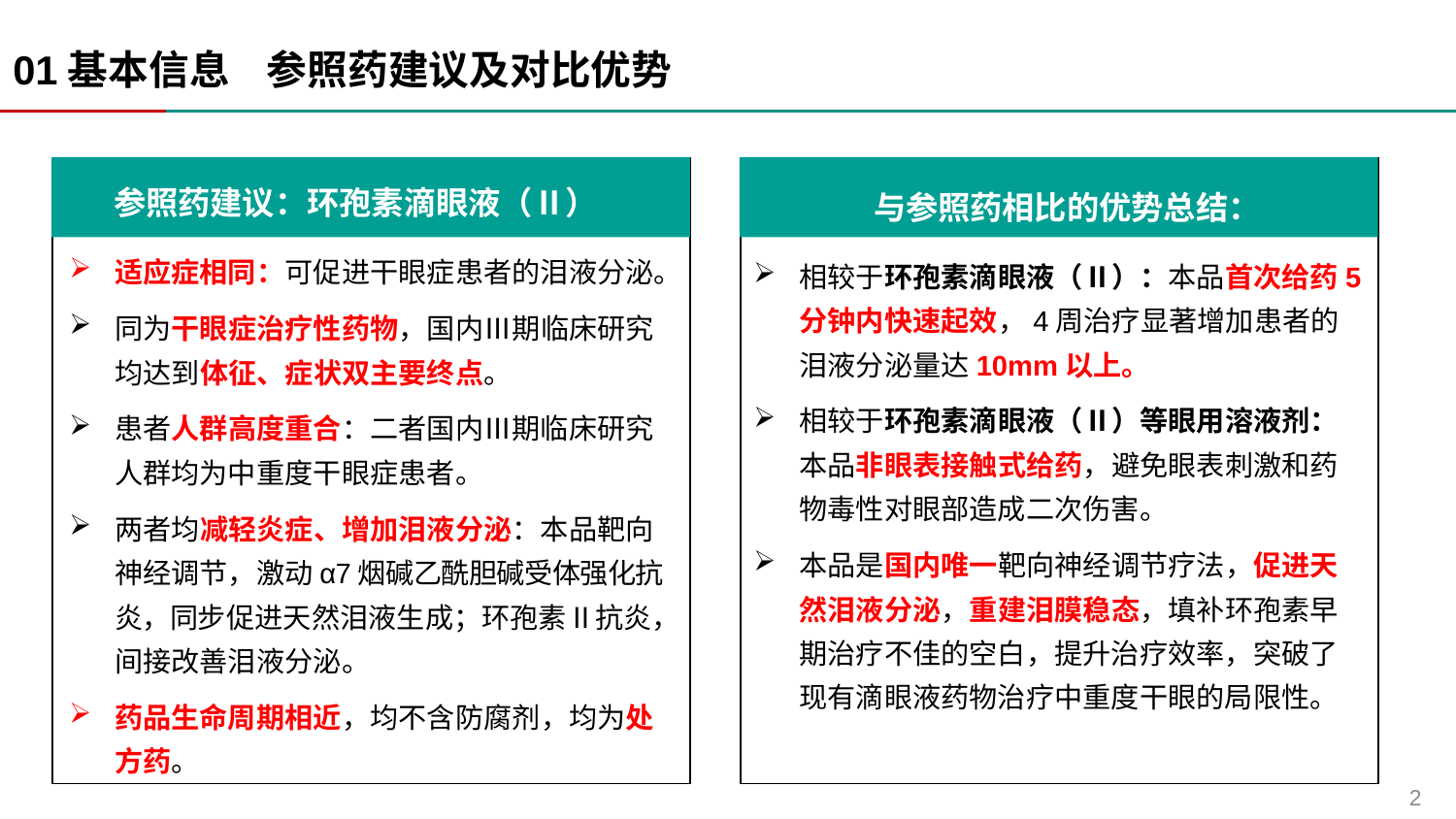

# 01基本信息    参照药建议及对比优势

参照药建议：环孢素滴眼液（Ⅱ）
与参照药相比的优势总结：
适应症相同：可促进干眼症患者的泪液分泌。
同为干眼症治疗性药物，国内Ⅲ期临床研究均达到体征、症状双主要终点。
患者人群高度重合：二者国内Ⅲ期临床研究人群均为中重度干眼症患者。
两者均减轻炎症、增加泪液分泌：本品靶向神经调节，激动α7烟碱乙酰胆碱受体强化抗炎，同步促进天然泪液生成；环孢素Ⅱ抗炎，间接改善泪液分泌。
药品生命周期相近，均不含防腐剂，均为处方药。
相较于环孢素滴眼液（Ⅱ）：本品首次给药5分钟内快速起效，4周治疗显著增加患者的泪液分泌量达10mm以上。
相较于环孢素滴眼液（Ⅱ）等眼用溶液剂：本品非眼表接触式给药，避免眼表刺激和药物毒性对眼部造成二次伤害。
本品是国内唯一靶向神经调节疗法，促进天然泪液分泌，重建泪膜稳态，填补环孢素早期治疗不佳的空白，提升治疗效率，突破了现有滴眼液药物治疗中重度干眼的局限性。
2